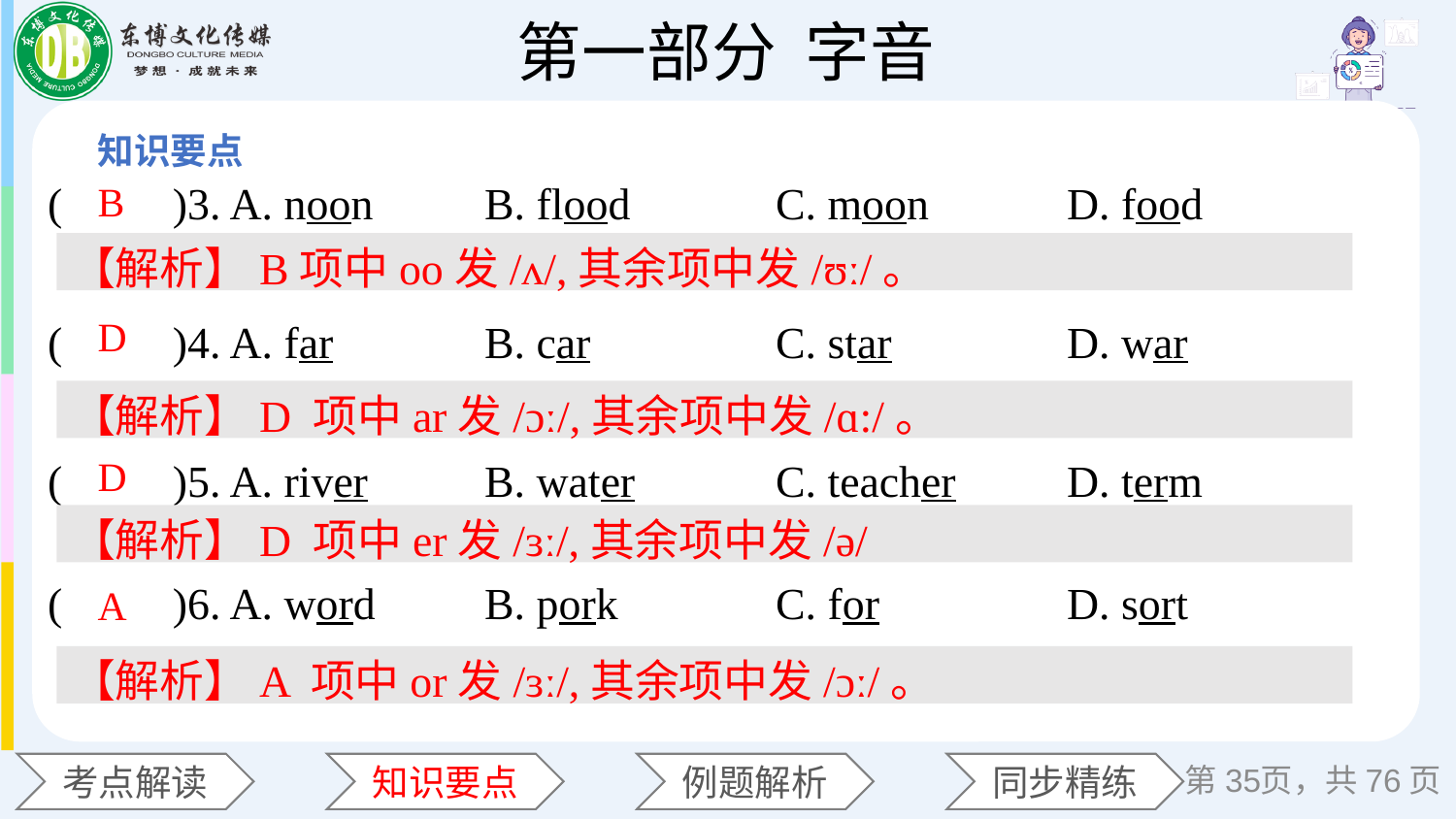

(　　)3. A. noon    	B. flood    	C. moon    	D. food

(　　)4. A. far    	B. car   		C. star    	D. war

(　　)5. A. river    	B. water    	C. teacher    	D. term

(　　)6. A. word    	B. pork    	C. for    	D. sort

B
【解析】B项中oo发/ʌ/,其余项中发/ʊː/。
D
【解析】D 项中ar发/ɔː/,其余项中发/ɑ:/。
D
【解析】D 项中er发/ɜː/,其余项中发/ə/
A
【解析】A 项中or发/ɜː/,其余项中发/ɔː/。
第35页，共76页